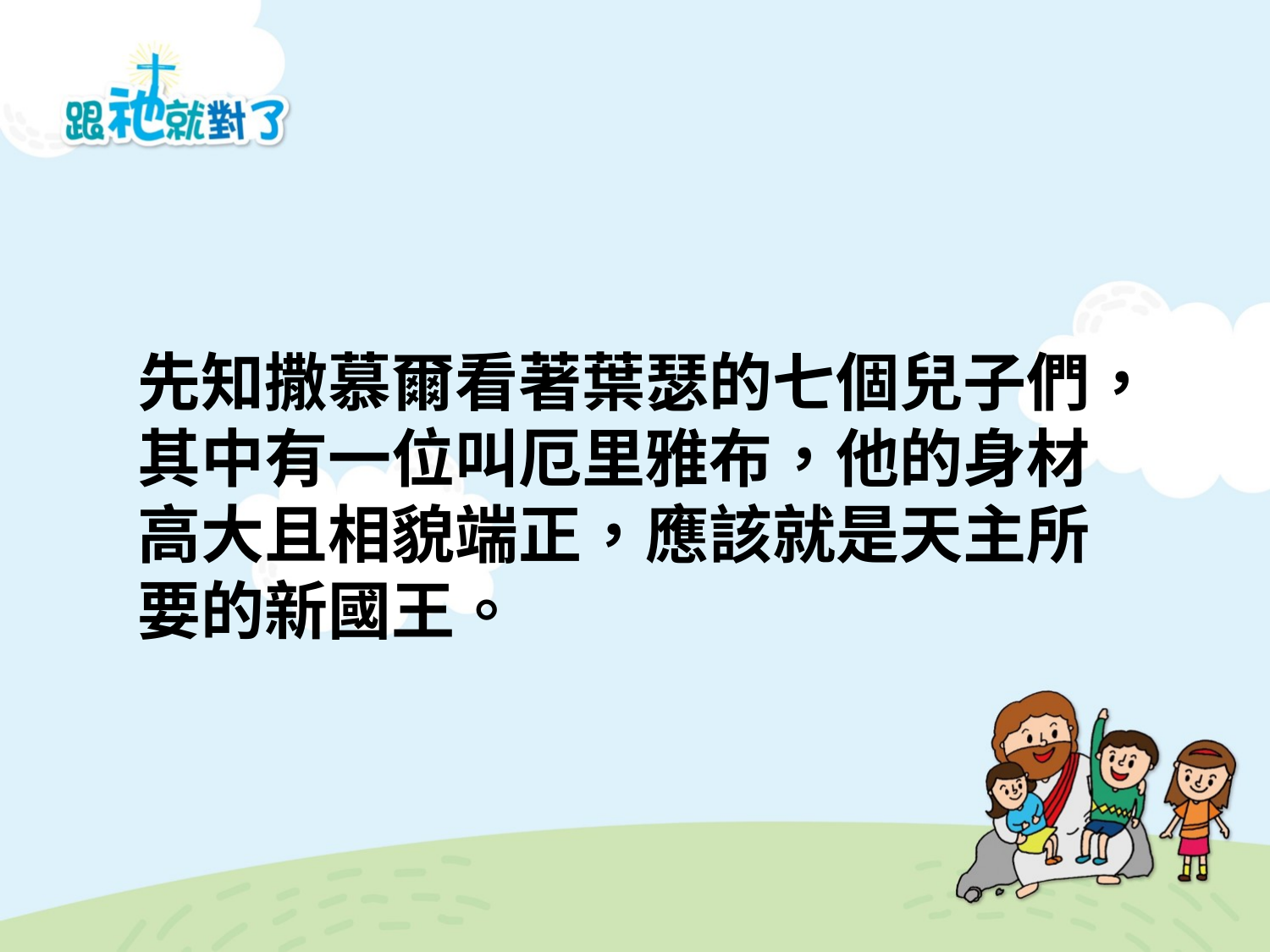

先知撒慕爾看著葉瑟的七個兒子們，其中有一位叫厄里雅布，他的身材高大且相貌端正，應該就是天主所要的新國王。